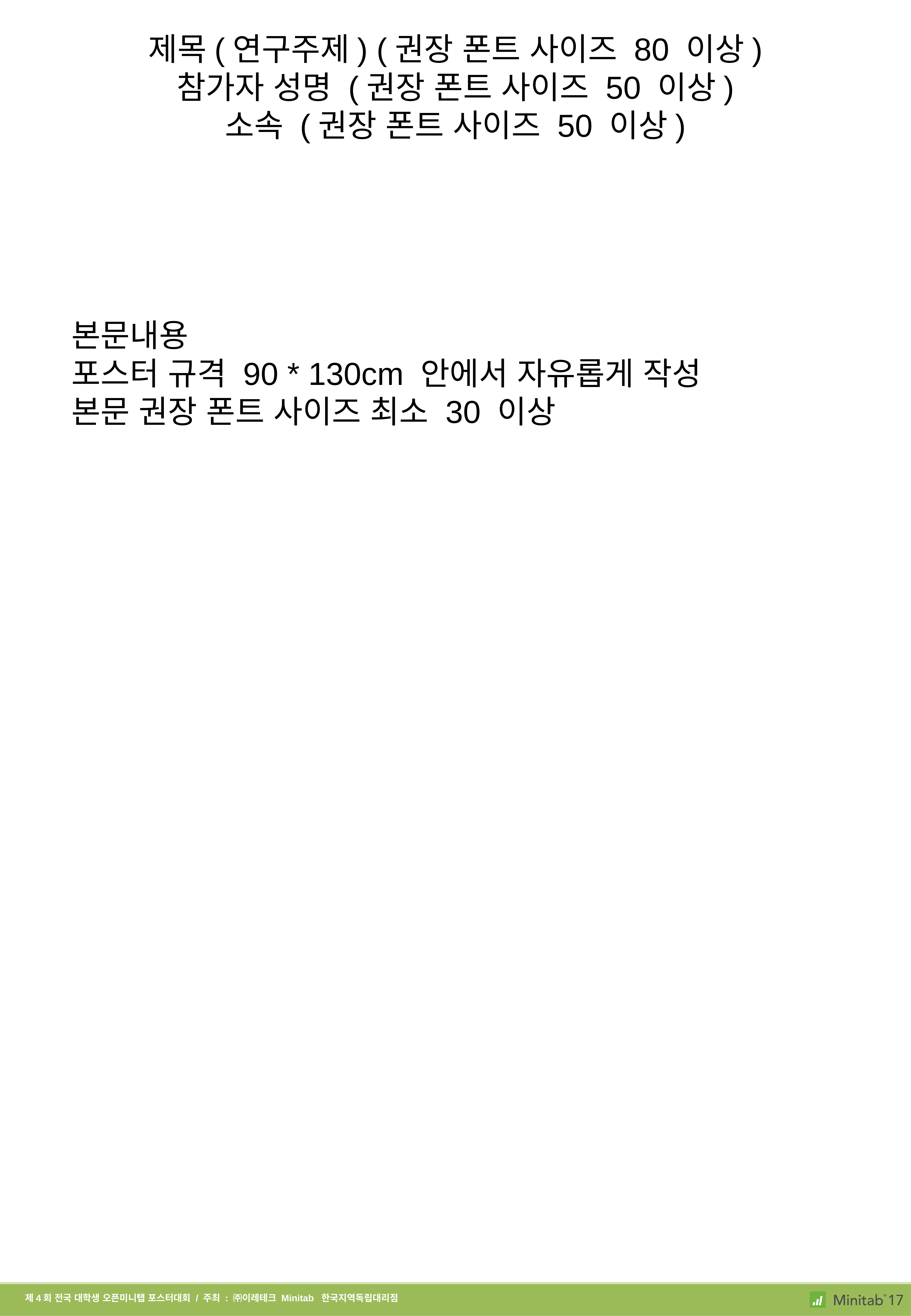

제목(연구주제) (권장 폰트 사이즈 80 이상)
참가자 성명 (권장 폰트 사이즈 50 이상)
소속 (권장 폰트 사이즈 50 이상)
본문내용
포스터 규격 90 * 130cm 안에서 자유롭게 작성
본문 권장 폰트 사이즈 최소 30 이상